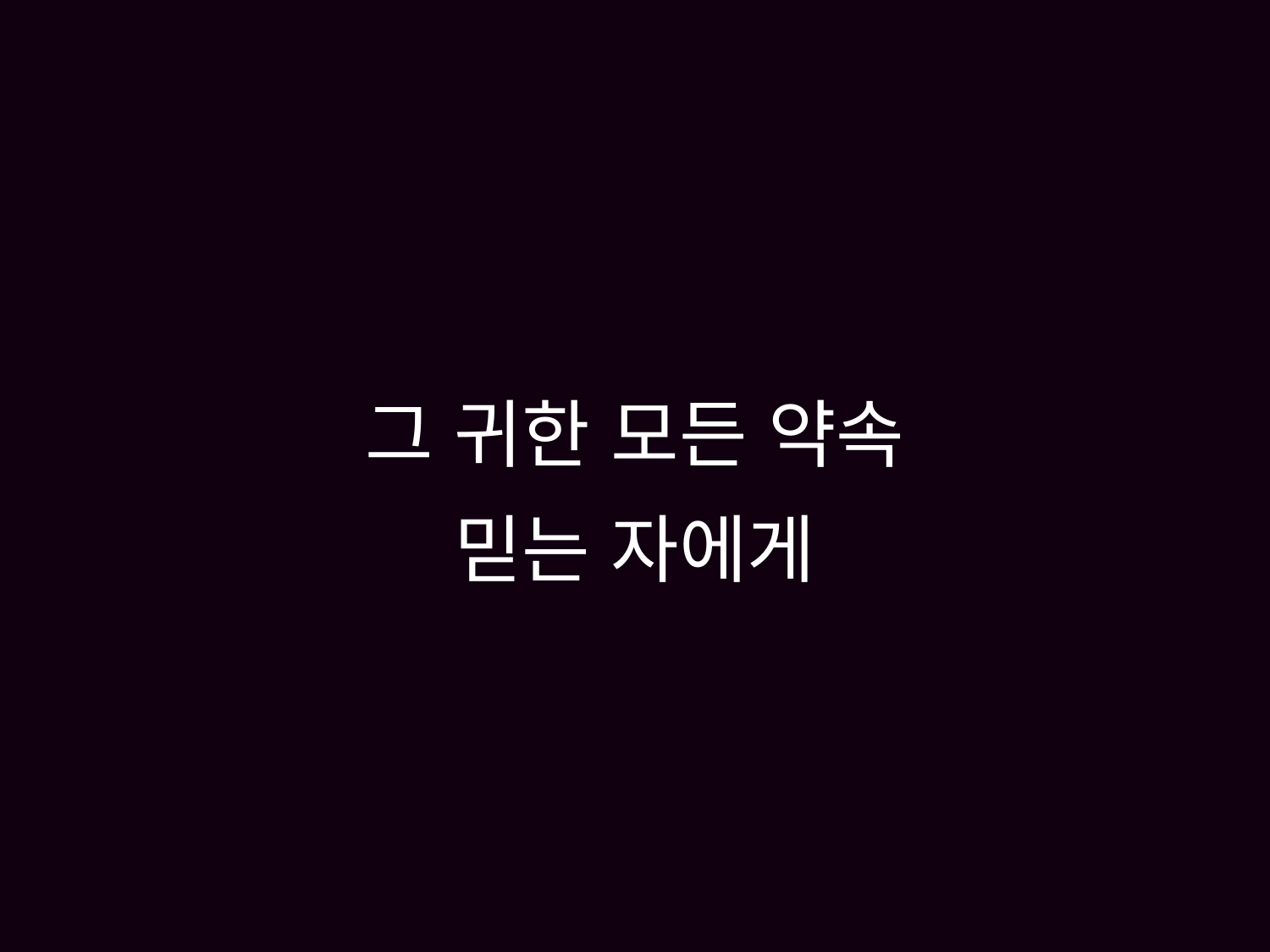

# 그 귀한 모든 약속 믿는 자에게